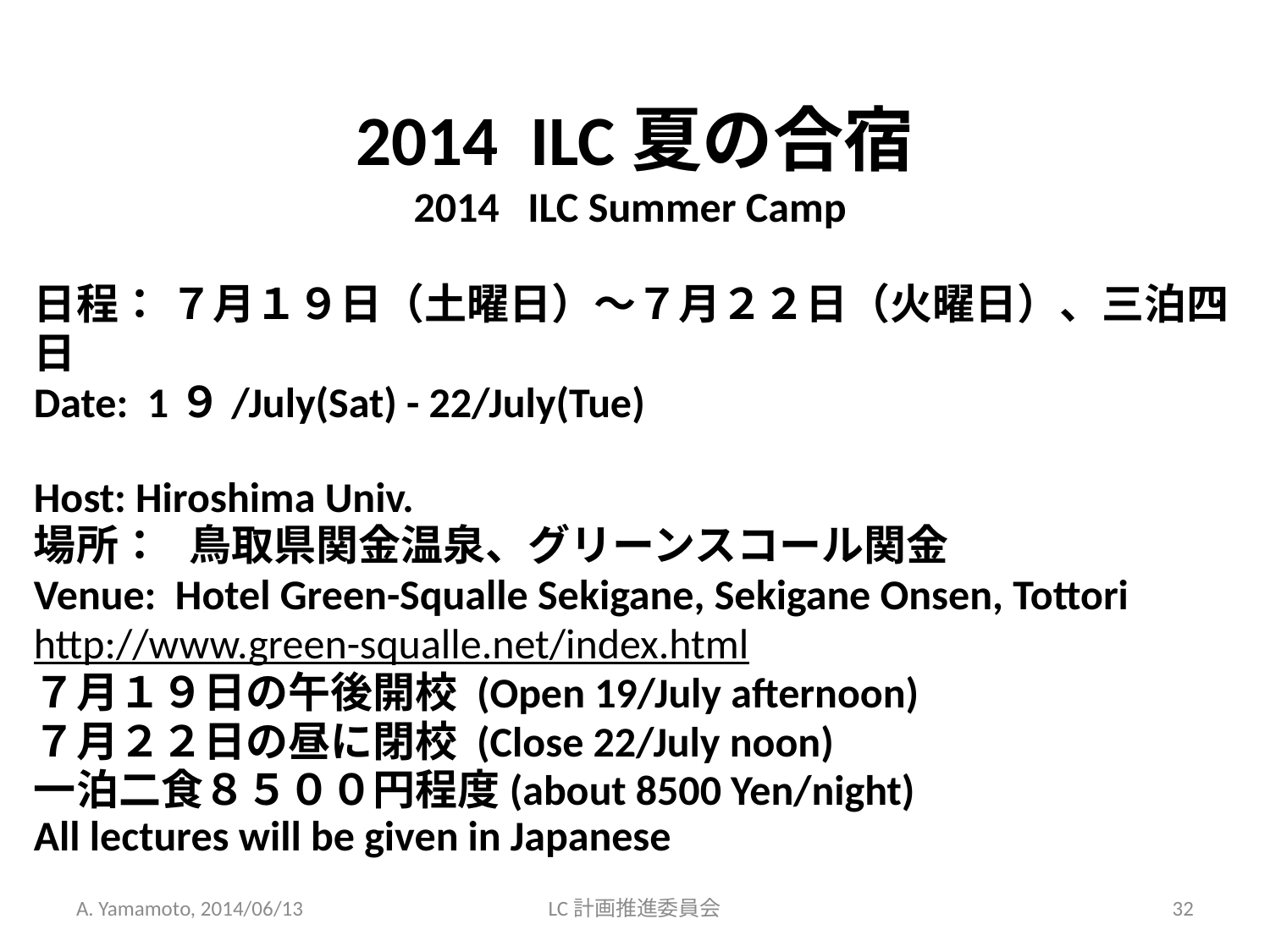

2014  ILC夏の合宿
2014   ILC Summer Camp

日程： ７月１９日（土曜日）〜７月２２日（火曜日）、三泊四日
Date:  1９/July(Sat) - 22/July(Tue)

Host: Hiroshima Univ.
場所：   鳥取県関金温泉、グリーンスコール関金
Venue:  Hotel Green-Squalle Sekigane, Sekigane Onsen, Tottori
http://www.green-squalle.net/index.html
７月１９日の午後開校 (Open 19/July afternoon)
７月２２日の昼に閉校 (Close 22/July noon)
一泊二食８５００円程度(about 8500 Yen/night)
All lectures will be given in Japanese

A. Yamamoto, 2014/06/13
LC計画推進委員会
32